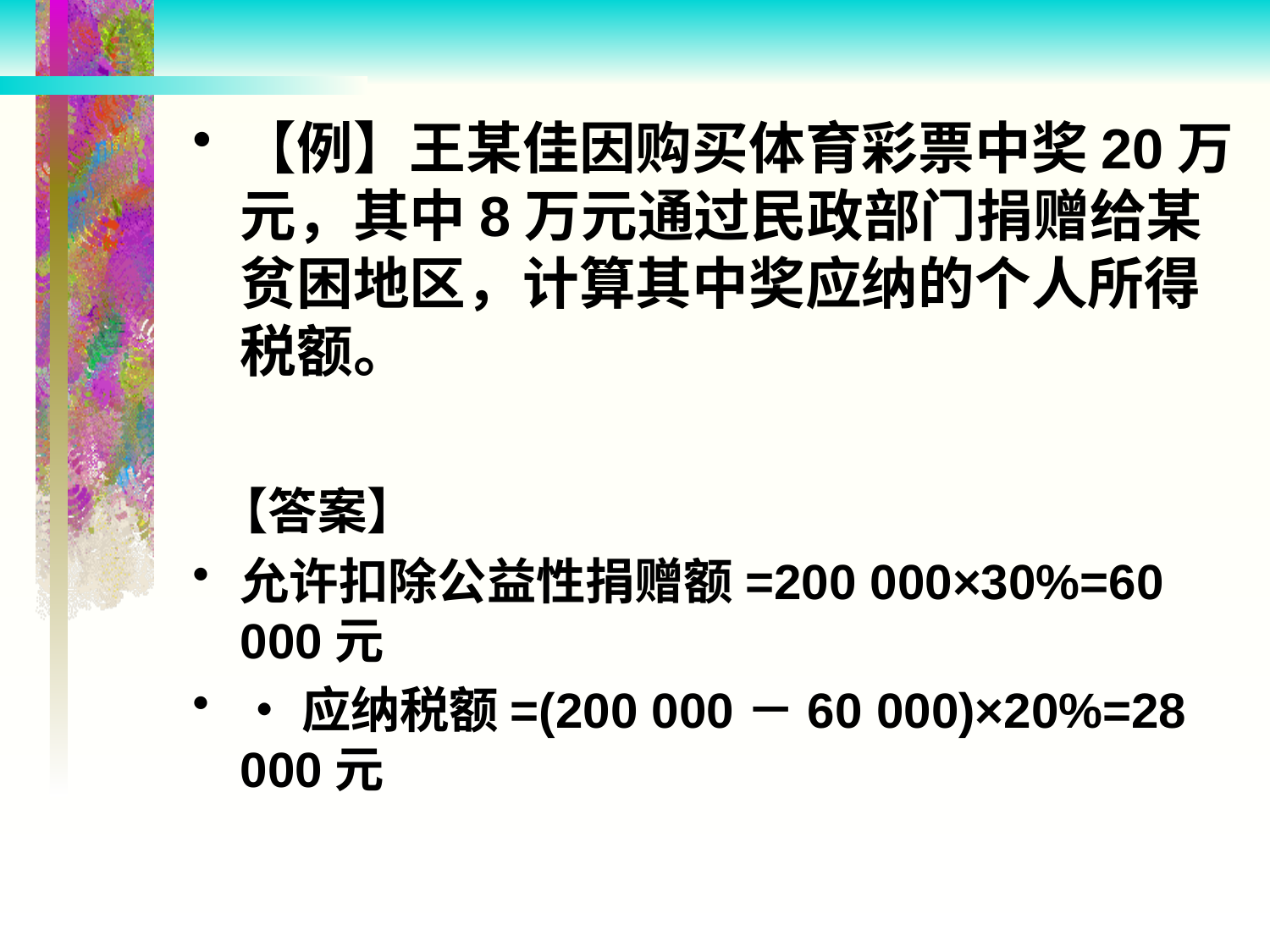

【例】王某佳因购买体育彩票中奖20万元，其中8万元通过民政部门捐赠给某贫困地区，计算其中奖应纳的个人所得税额。

 【答案】
允许扣除公益性捐赠额=200 000×30%=60 000元
•应纳税额=(200 000－60 000)×20%=28 000元